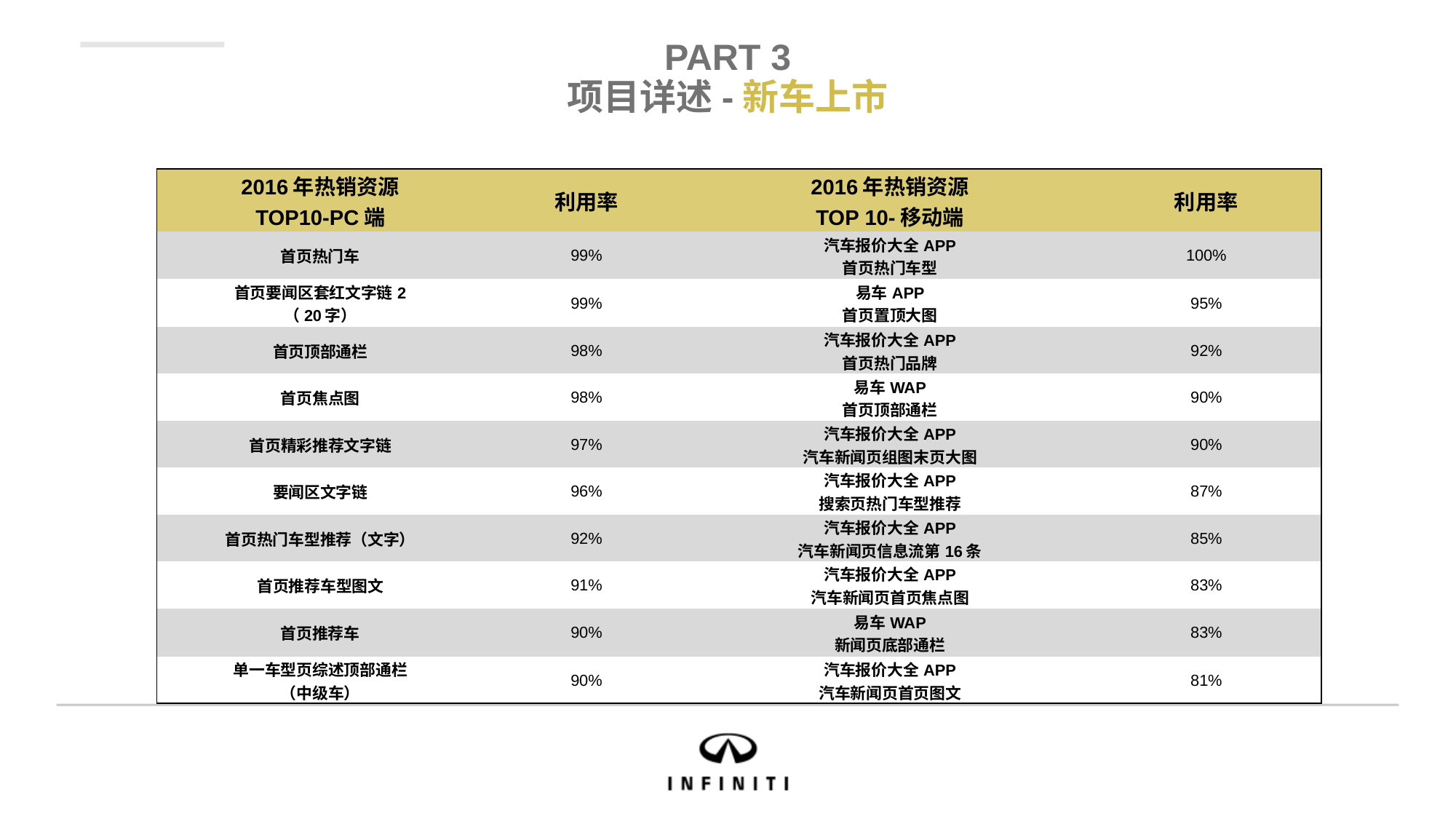

PART 3
项目详述-新车上市
| 2016年热销资源 TOP10-PC端 | 利用率 | 2016年热销资源 TOP 10-移动端 | 利用率 |
| --- | --- | --- | --- |
| 首页热门车 | 99% | 汽车报价大全APP 首页热门车型 | 100% |
| 首页要闻区套红文字链2 （20字） | 99% | 易车APP 首页置顶大图 | 95% |
| 首页顶部通栏 | 98% | 汽车报价大全APP 首页热门品牌 | 92% |
| 首页焦点图 | 98% | 易车WAP 首页顶部通栏 | 90% |
| 首页精彩推荐文字链 | 97% | 汽车报价大全APP 汽车新闻页组图末页大图 | 90% |
| 要闻区文字链 | 96% | 汽车报价大全APP 搜索页热门车型推荐 | 87% |
| 首页热门车型推荐（文字） | 92% | 汽车报价大全APP 汽车新闻页信息流第16条 | 85% |
| 首页推荐车型图文 | 91% | 汽车报价大全APP 汽车新闻页首页焦点图 | 83% |
| 首页推荐车 | 90% | 易车WAP 新闻页底部通栏 | 83% |
| 单一车型页综述顶部通栏 （中级车） | 90% | 汽车报价大全APP 汽车新闻页首页图文 | 81% |